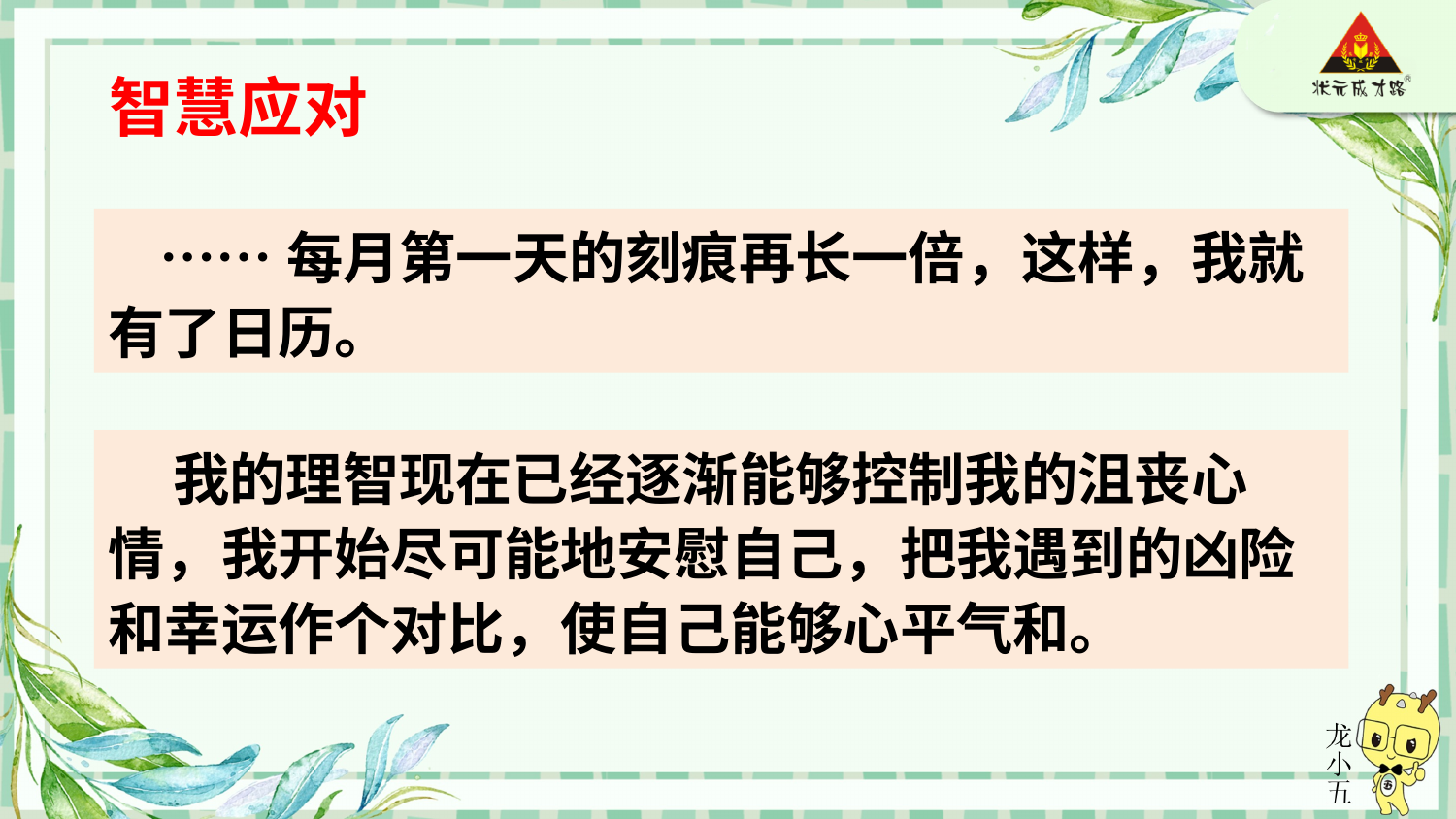

智慧应对
    ……每月第一天的刻痕再长一倍，这样，我就有了日历。
    我的理智现在已经逐渐能够控制我的沮丧心情，我开始尽可能地安慰自己，把我遇到的凶险和幸运作个对比，使自己能够心平气和。